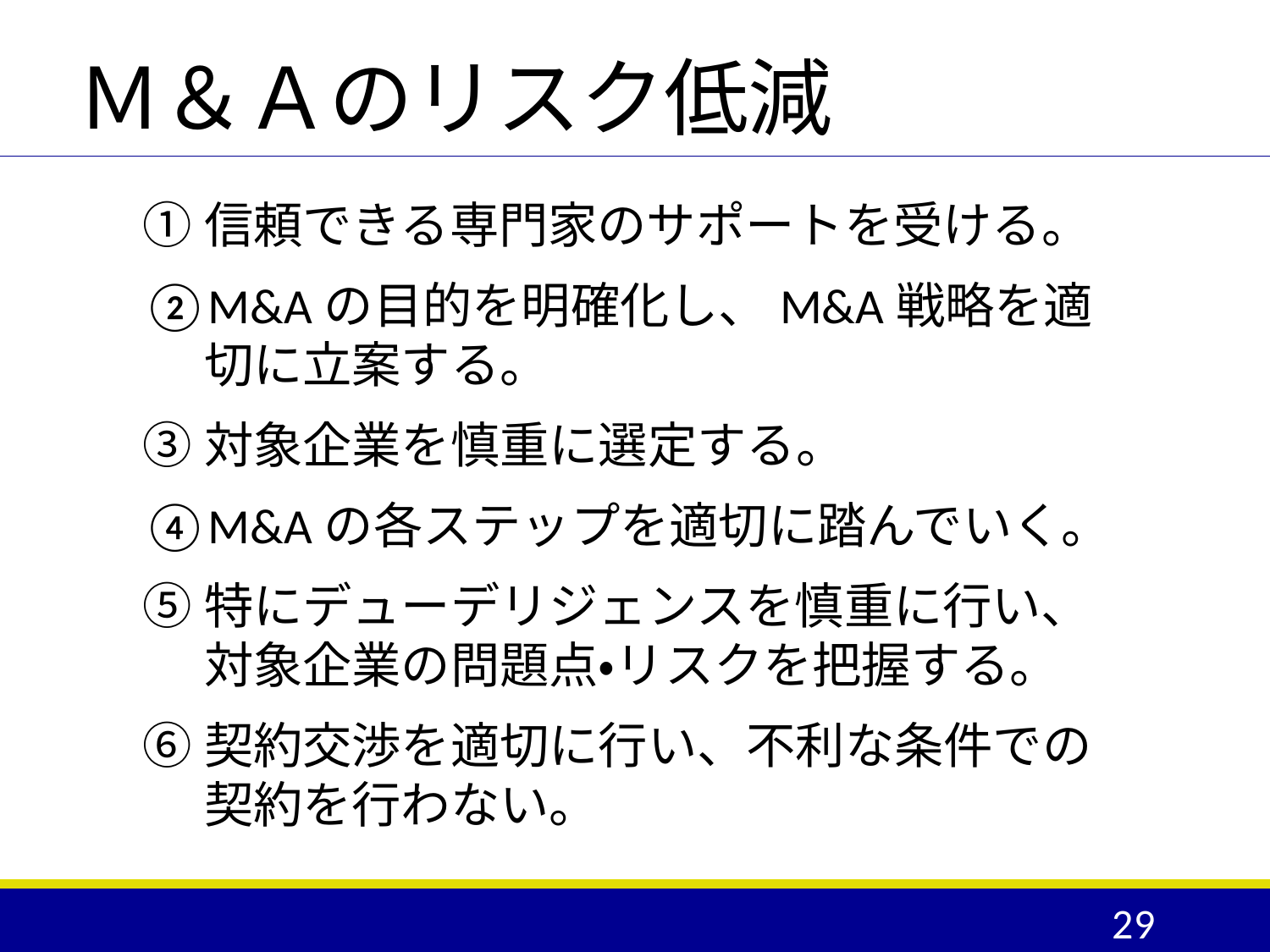

# Ｍ＆Ａのリスク低減
信頼できる専門家のサポートを受ける。
M&Aの目的を明確化し、M&A戦略を適切に立案する。
対象企業を慎重に選定する。
M&Aの各ステップを適切に踏んでいく。
特にデューデリジェンスを慎重に行い、対象企業の問題点・リスクを把握する。
契約交渉を適切に行い、不利な条件での契約を行わない。
29